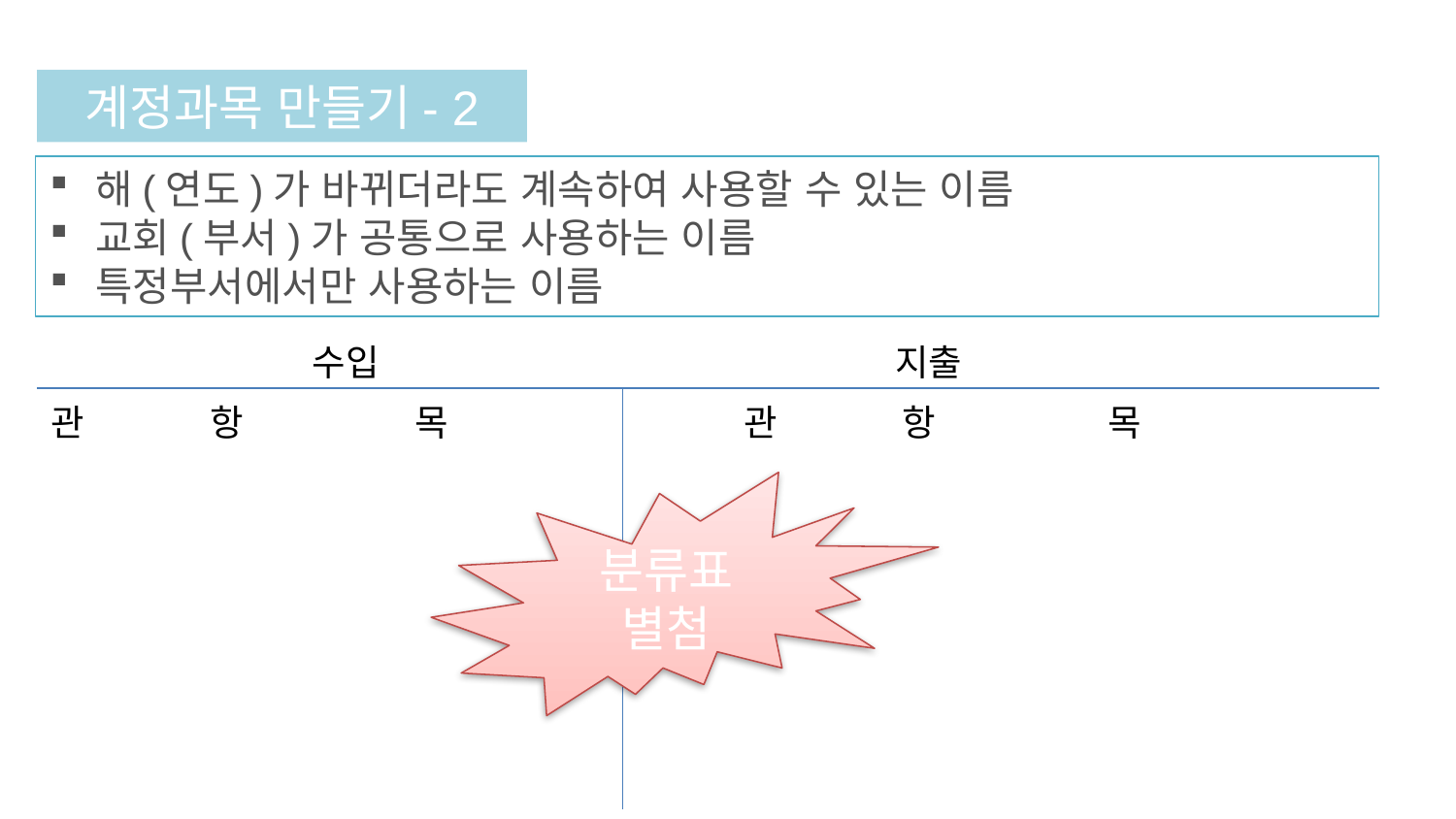

계정과목 만들기- 2
해(연도)가 바뀌더라도 계속하여 사용할 수 있는 이름
교회(부서)가 공통으로 사용하는 이름
특정부서에서만 사용하는 이름
수입
지출
관
항
목
관
항
목
분류표 별첨